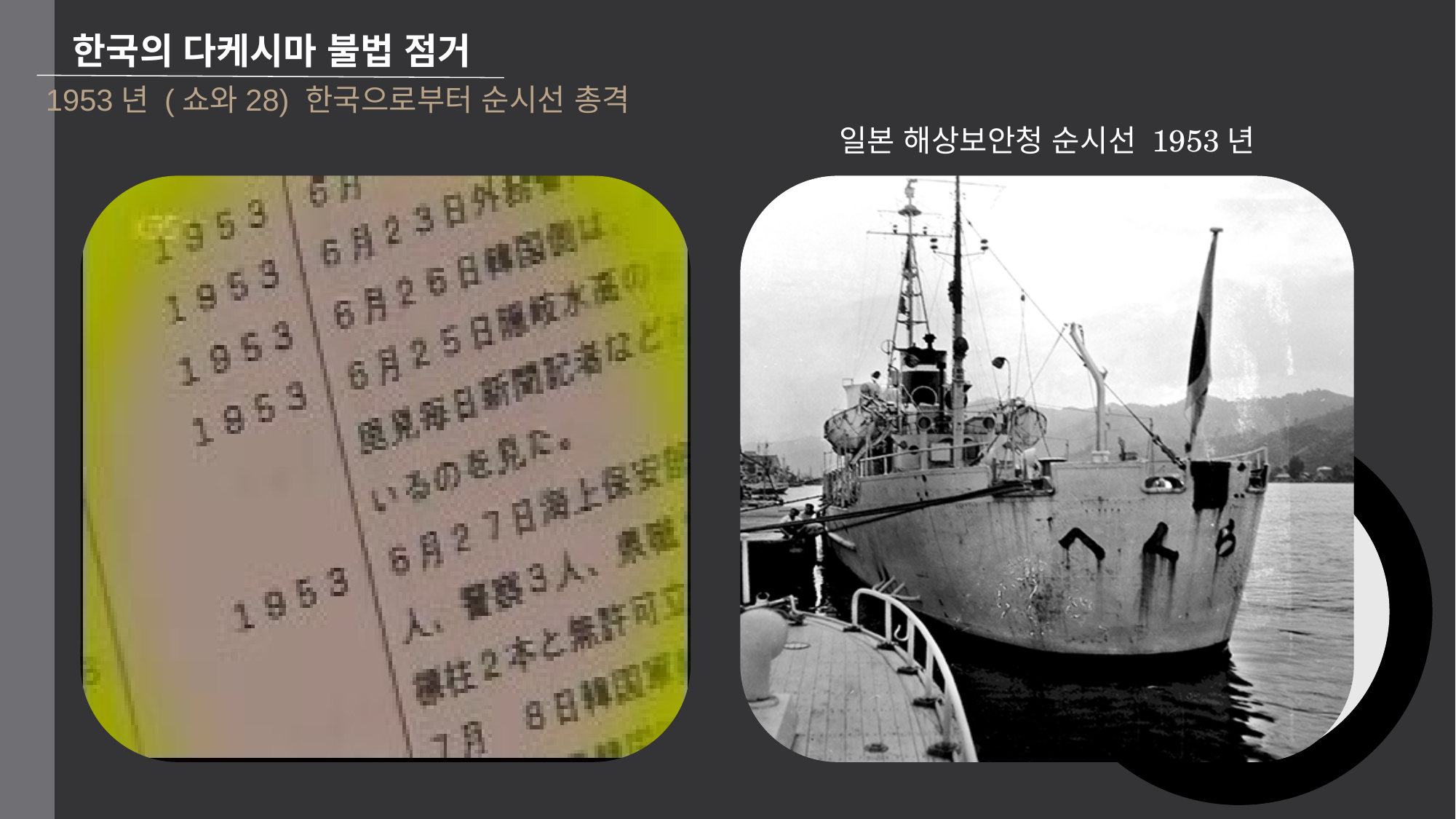

한국의 다케시마 불법 점거
1953년 (쇼와28) 한국으로부터 순시선 총격
일본 해상보안청 순시선 1953년